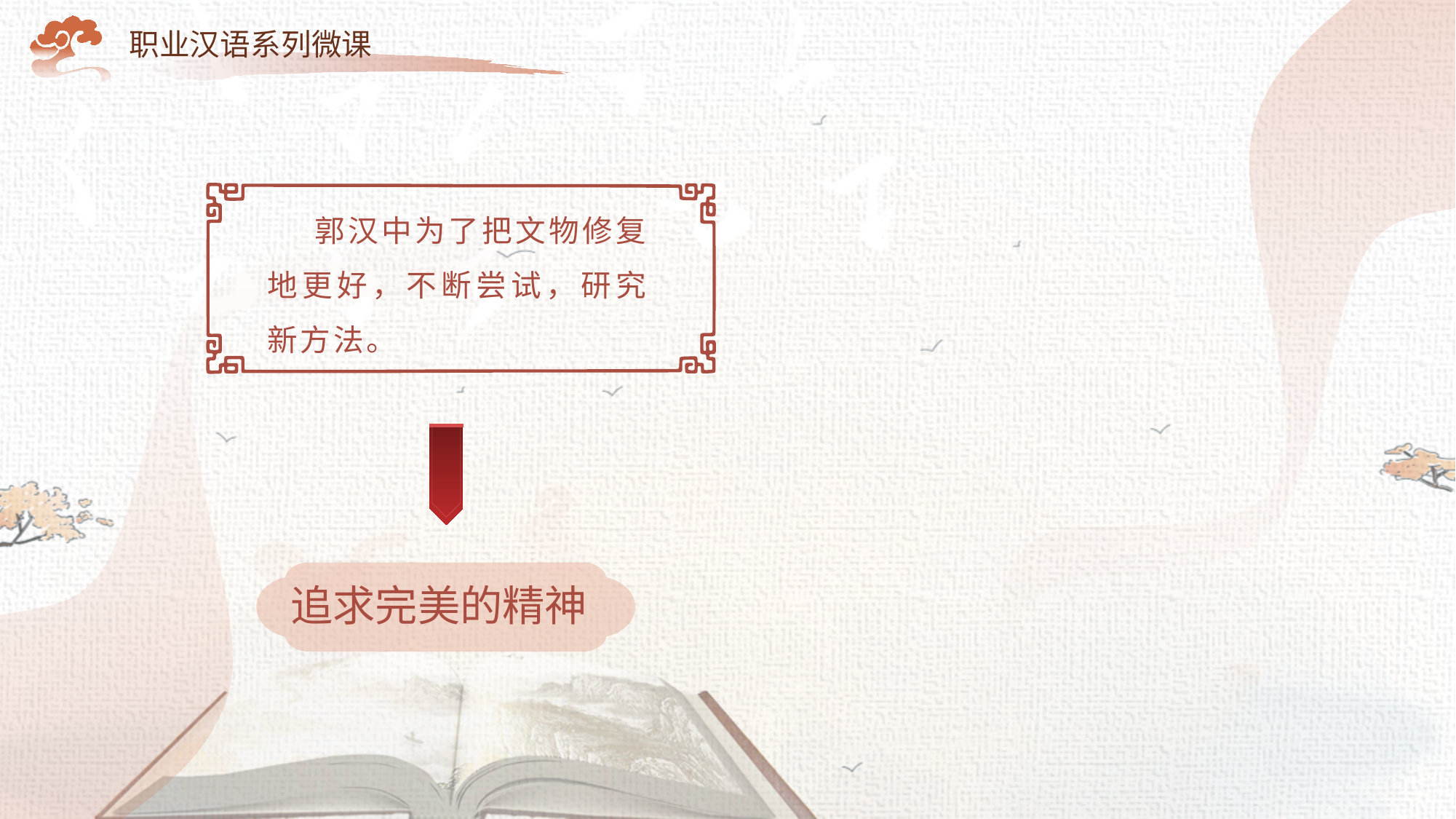

职业汉语系列微课

    郭汉中为了把文物修复地更好，不断尝试，研究新方法。

追求完美的精神